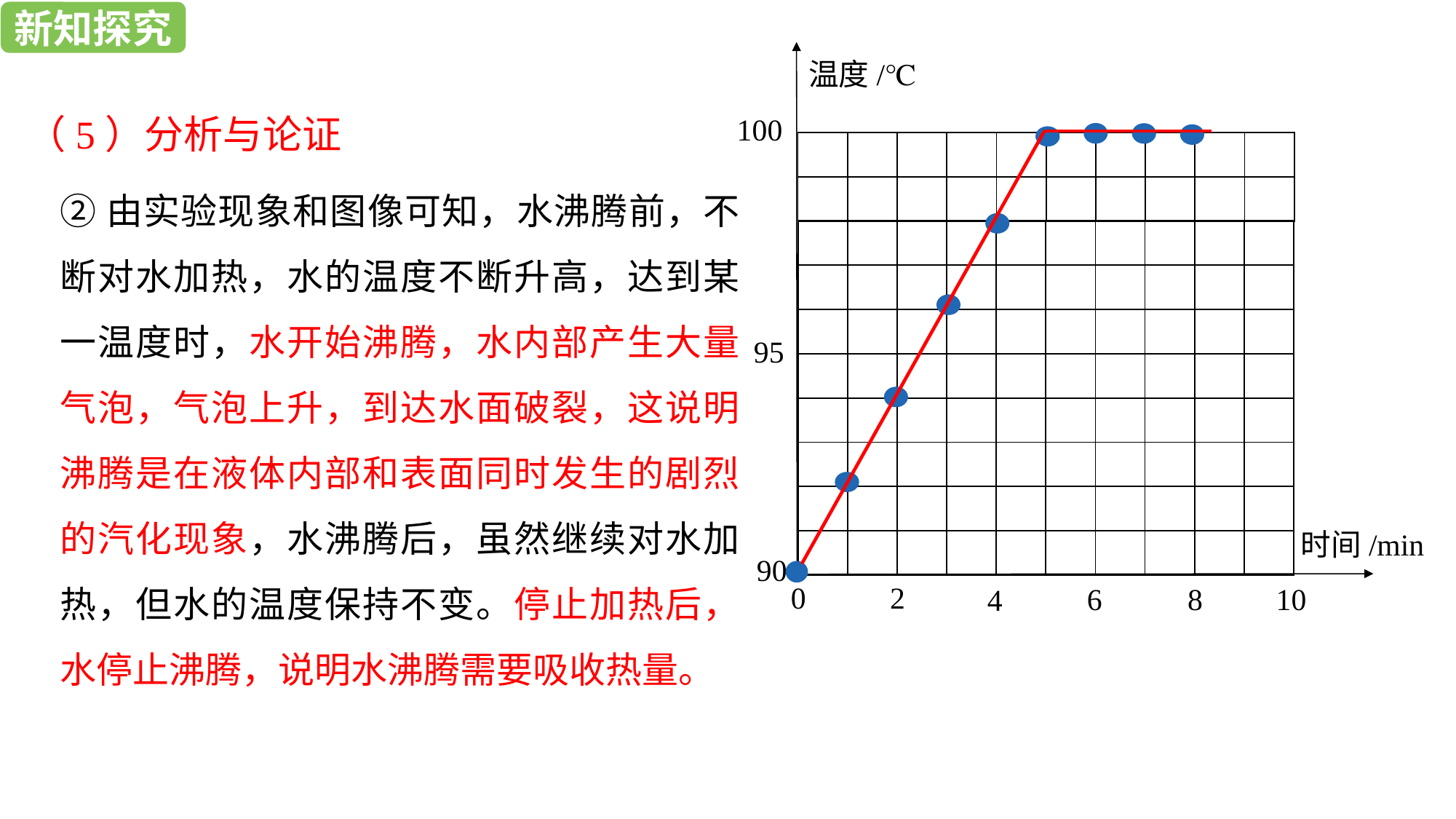

新知探究
新知探究

温度/℃
100
95
90

（5）分析与论证

|  |  |  |  |  |  |  |  |  |  |
| --- | --- | --- | --- | --- | --- | --- | --- | --- | --- |
|  |  |  |  |  |  |  |  |  |  |
②由实验现象和图像可知，水沸腾前，不断对水加热，水的温度不断升高，达到某一温度时，水开始沸腾，水内部产生大量气泡，气泡上升，到达水面破裂，这说明沸腾是在液体内部和表面同时发生的剧烈的汽化现象，水沸腾后，虽然继续对水加热，但水的温度保持不变。停止加热后，水停止沸腾，说明水沸腾需要吸收热量。

|  |  |  |  |  |  |  |  |  |  |
| --- | --- | --- | --- | --- | --- | --- | --- | --- | --- |
|  |  |  |  |  |  |  |  |  |  |
|  |  |  |  |  |  |  |  |  |  |
|  |  |  |  |  |  |  |  |  |  |
|  |  |  |  |  |  |  |  |  |  |
|  |  |  |  |  |  |  |  |  |  |
|  |  |  |  |  |  |  |  |  |  |
|  |  |  |  |  |  |  |  |  |  |

时间/min

0
2
6
8
10
4